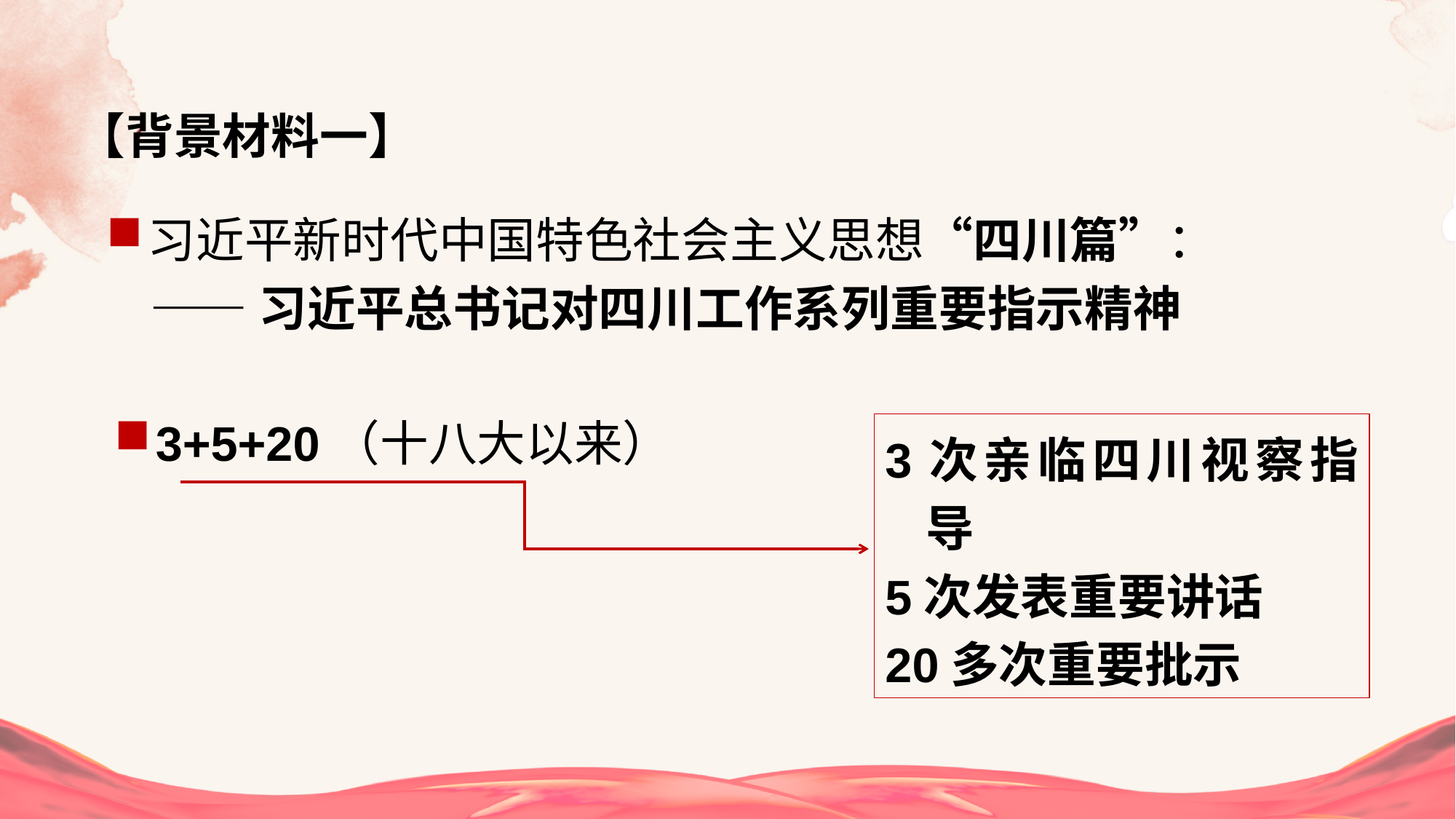

【背景材料一】
习近平新时代中国特色社会主义思想“四川篇”：
    ——习近平总书记对四川工作系列重要指示精神
3+5+20（十八大以来）
3次亲临四川视察指导
5次发表重要讲话
20多次重要批示